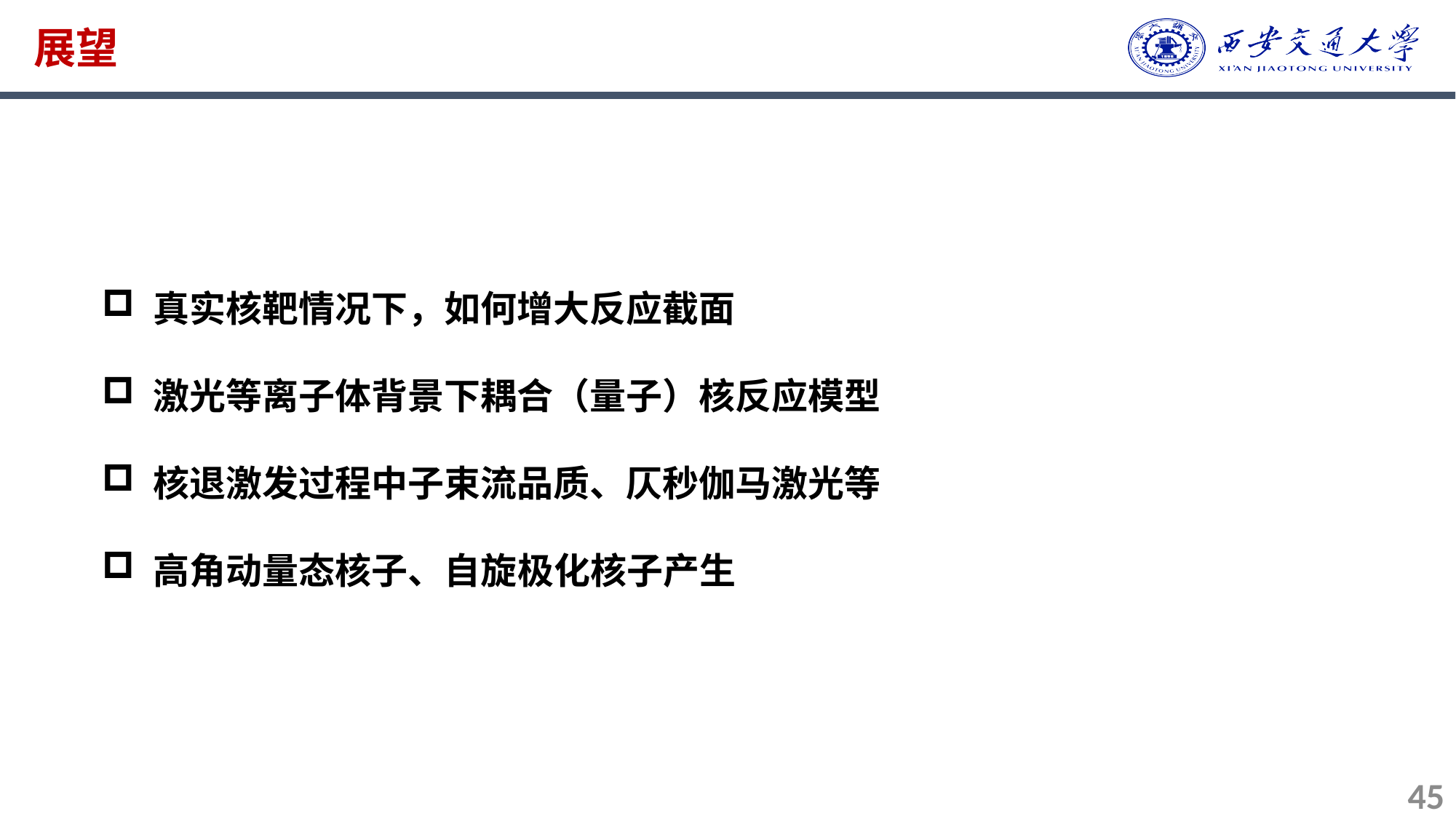

展望
 真实核靶情况下，如何增大反应截面

 激光等离子体背景下耦合（量子）核反应模型

 核退激发过程中子束流品质、仄秒伽马激光等

 高角动量态核子、自旋极化核子产生
45